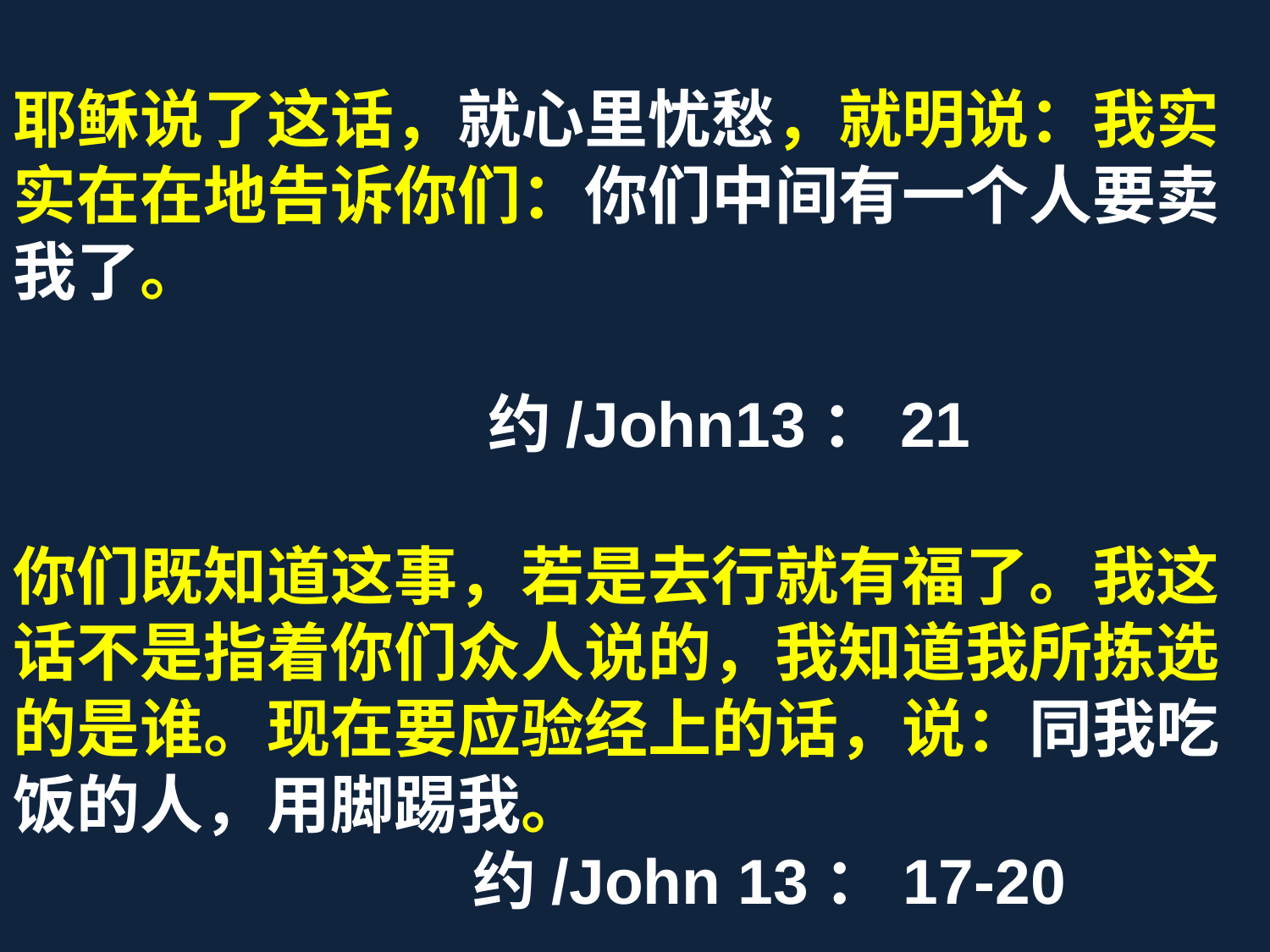

耶稣说了这话，就心里忧愁，就明说：我实实在在地告诉你们：你们中间有一个人要卖我了。
                                 约/John13：21
你们既知道这事，若是去行就有福了。我这话不是指着你们众人说的，我知道我所拣选的是谁。现在要应验经上的话，说：同我吃饭的人，用脚踢我。
                                约/John 13：17-20